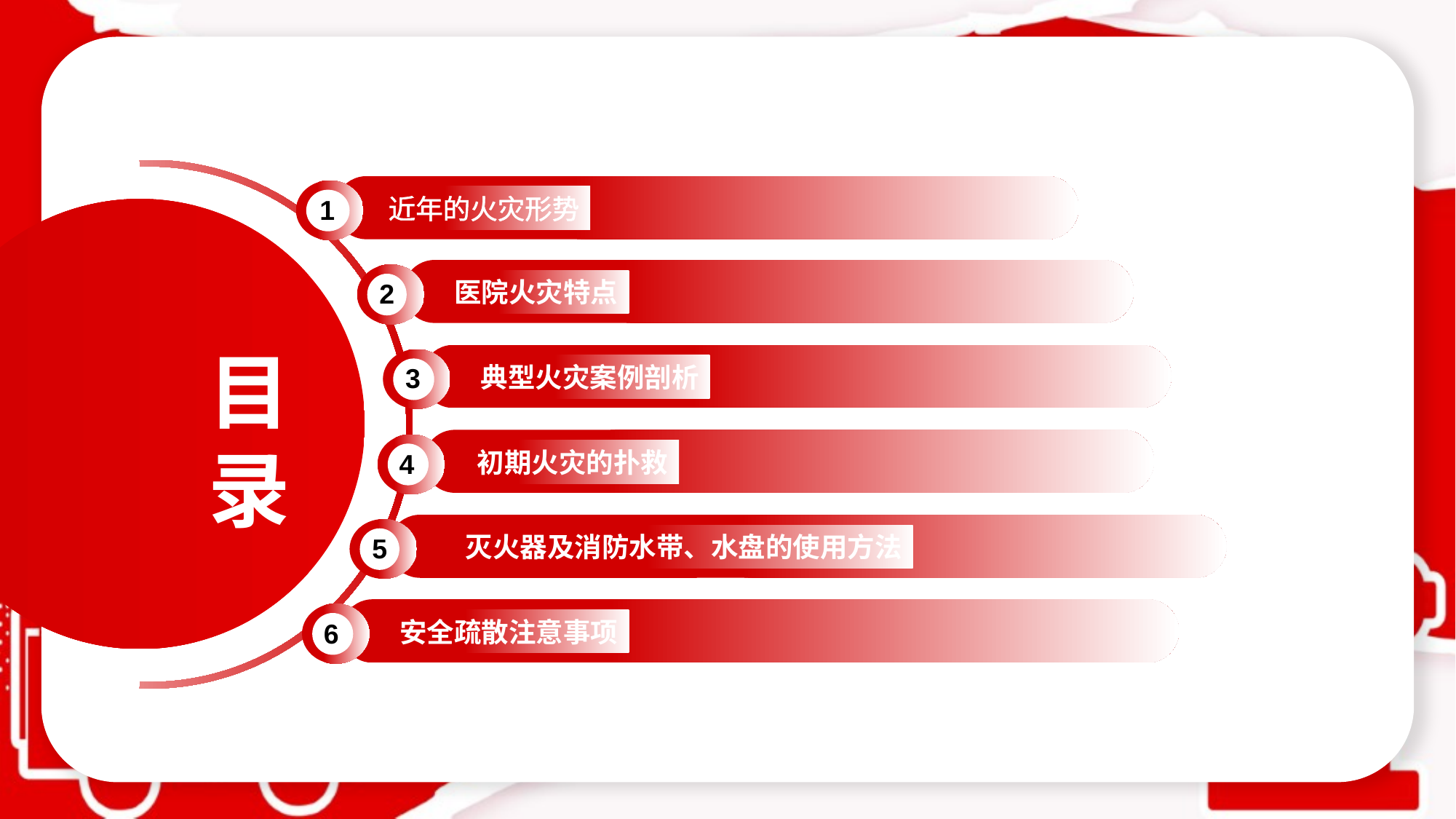

近年的火灾形势
1

目录

医院火灾特点
2

典型火灾案例剖析
3

初期火灾的扑救
4

灭火器及消防水带、水盘的使用方法
5

安全疏散注意事项
6